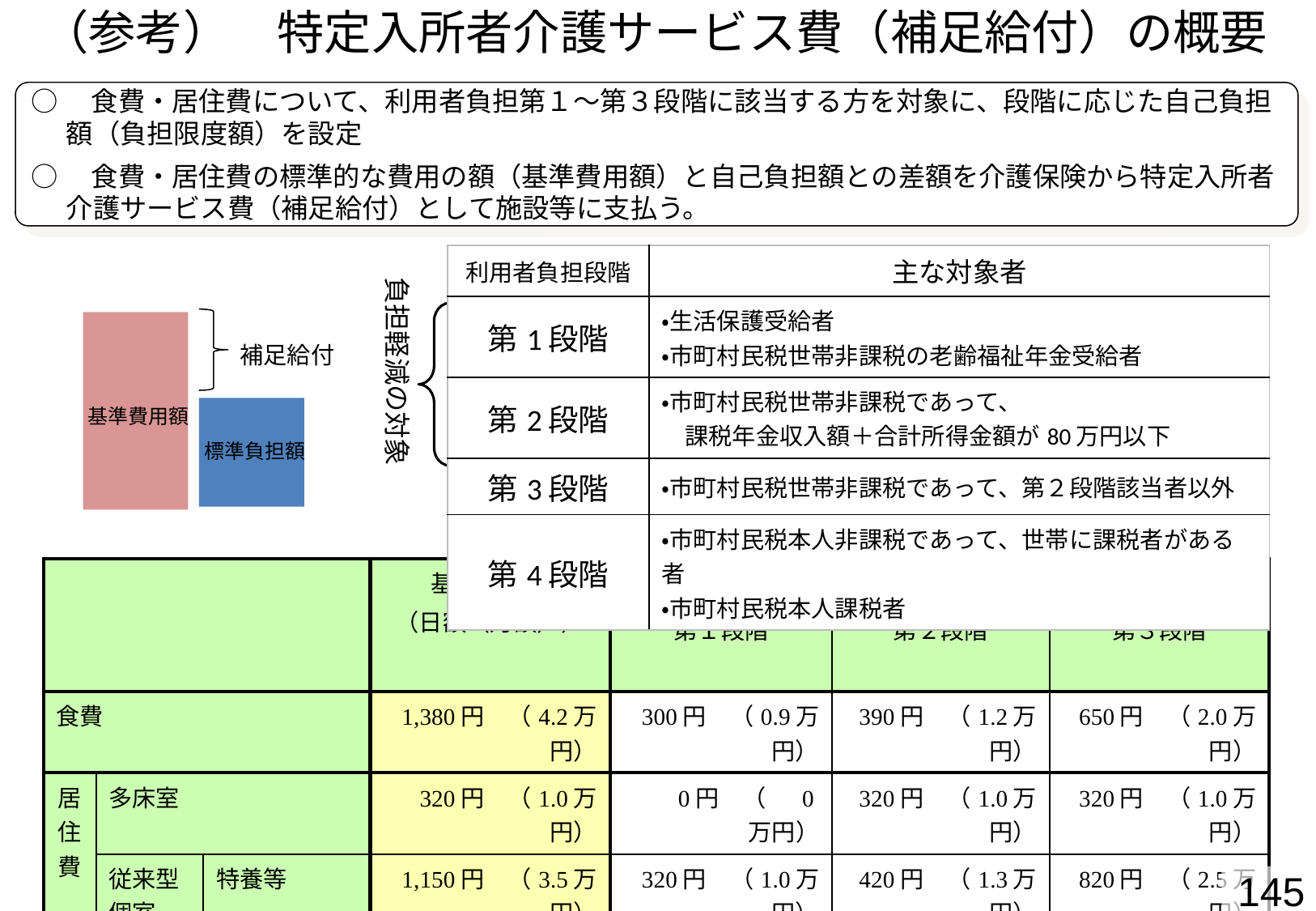

（参考）　特定入所者介護サービス費（補足給付）の概要
○　食費・居住費について、利用者負担第１～第３段階に該当する方を対象に、段階に応じた自己負担額（負担限度額）を設定
○　食費・居住費の標準的な費用の額（基準費用額）と自己負担額との差額を介護保険から特定入所者介護サービス費（補足給付）として施設等に支払う。
| 利用者負担段階 | 主な対象者 |
| --- | --- |
| 第1段階 | ・生活保護受給者 ・市町村民税世帯非課税の老齢福祉年金受給者 |
| 第2段階 | ・市町村民税世帯非課税であって、 　課税年金収入額＋合計所得金額が80万円以下 |
| 第3段階 | ・市町村民税世帯非課税であって、第２段階該当者以外 |
| 第4段階 | ・市町村民税本人非課税であって、世帯に課税者がある者 ・市町村民税本人課税者 |
負担軽減の対象

補足給付
基準費用額

標準負担額
|  |  |  | 基準費用額 （日額（月額）） | 負担限度額：　日額（月額） |  |  |
| --- | --- | --- | --- | --- | --- | --- |
|  |  |  |  | 第１段階 | 第２段階 | 第３段階 |
| 食費 |  |  | 1,380円　（4.2万円） | 300円　（0.9万円） | 390円　（1.2万円） | 650円　（2.0万円） |
| 居住費 | 多床室 |  | 320円　（1.0万円） | 0円　（　 0万円） | 320円　（1.0万円） | 320円　（1.0万円） |
|  | 従来型個室 | 特養等 | 1,150円　（3.5万円） | 320円　（1.0万円） | 420円　（1.3万円） | 820円　（2.5万円） |
|  |  | 老健・療養等 | 1,640円　（5.0万円） | 490円　（1.5万円） | 490円　（1.5万円） | 1,310円　（4.0万円） |
|  | ユニット型準個室 |  | 1,640円　（5.0万円） | 490円　（1.5万円） | 490円　（1.5万円） | 1,310円　（4.0万円） |
|  | ユニット型個室 |  | 1,970円　（6.0万円） | 820円　（2.5万円） | 820円　（2.5万円） | 1,310円　（4.0万円） |
145